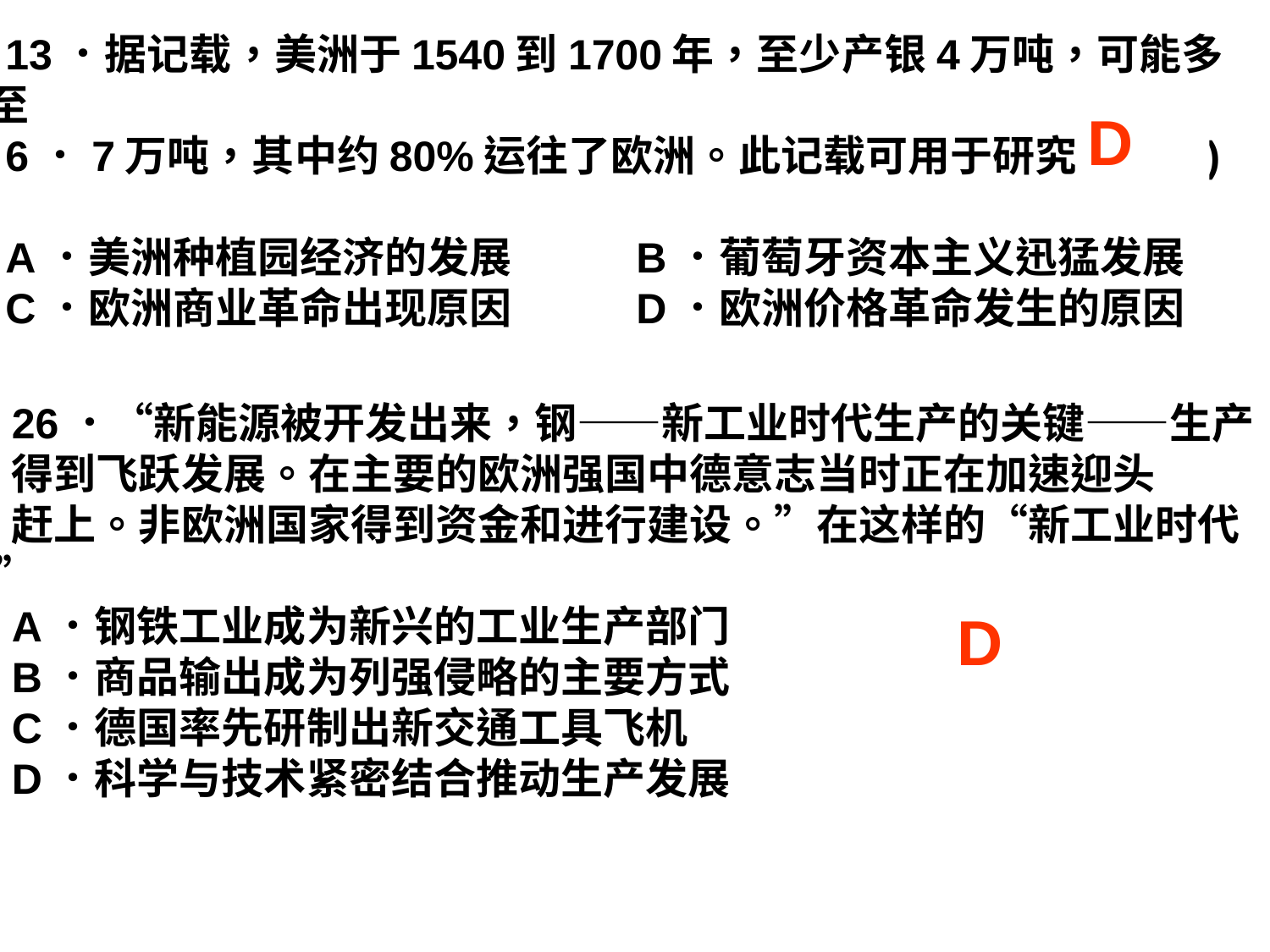

13．据记载，美洲于1540到1700年，至少产银4万吨，可能多至
6．7万吨，其中约80%运往了欧洲。此记载可用于研究(　　)

A．美洲种植园经济的发展            B．葡萄牙资本主义迅猛发展
C．欧洲商业革命出现原因            D．欧洲价格革命发生的原因
D
26．“新能源被开发出来，钢——新工业时代生产的关键——生产
得到飞跃发展。在主要的欧洲强国中德意志当时正在加速迎头
赶上。非欧洲国家得到资金和进行建设。”在这样的“新工业时代”
A．钢铁工业成为新兴的工业生产部门
B．商品输出成为列强侵略的主要方式
C．德国率先研制出新交通工具飞机
D．科学与技术紧密结合推动生产发展
D